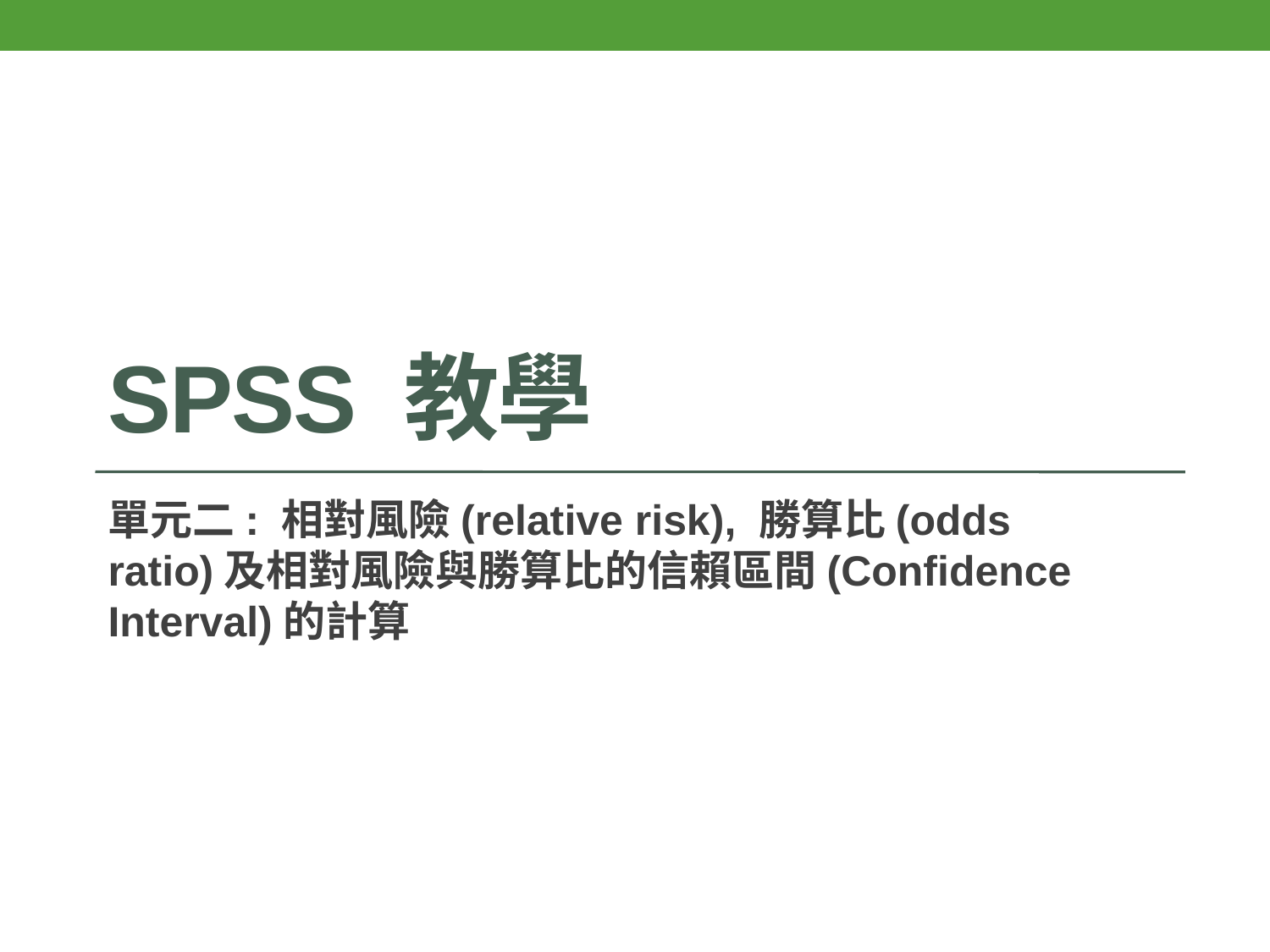

# SPSS 教學
單元二: 相對風險(relative risk), 勝算比(odds ratio)及相對風險與勝算比的信賴區間(Confidence Interval)的計算